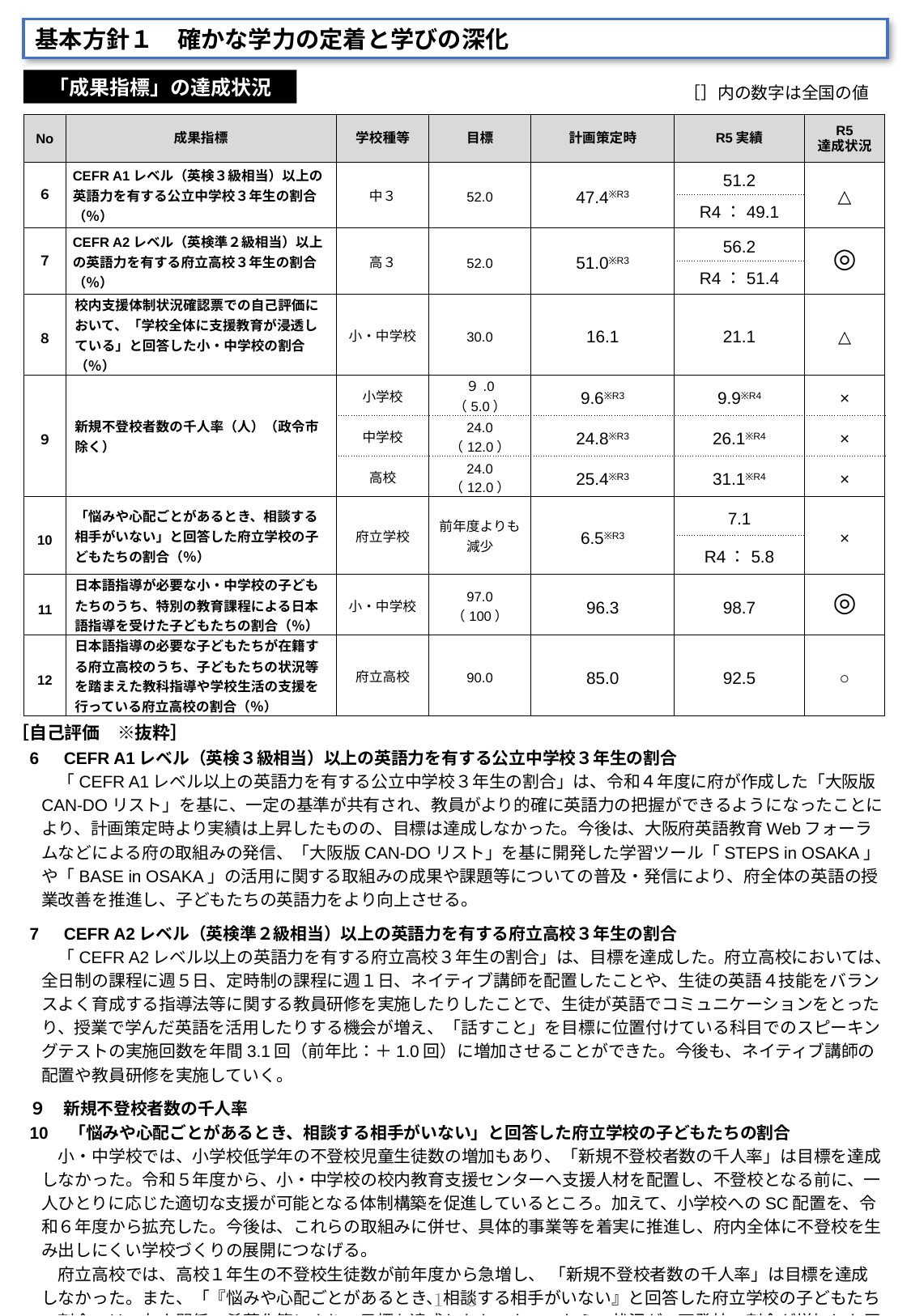

基本方針１　確かな学力の定着と学びの深化
「成果指標」の達成状況

［］内の数字は全国の値
| No | 成果指標 | 学校種等 | 目標 | 計画策定時 | R5実績 | R5 達成状況 |
| --- | --- | --- | --- | --- | --- | --- |
| ６ | CEFR A1レベル（英検３級相当）以上の英語力を有する公立中学校３年生の割合（％） | 中３ | 52.0 | 47.4※R3 | 51.2 | △ |
|  |  |  |  |  | R4：49.1 |  |
| ７ | CEFR A2レベル（英検準２級相当）以上の英語力を有する府立高校３年生の割合（％） | 高３ | 52.0 | 51.0※R3 | 56.2 | ◎ |
|  |  |  |  |  | R4：51.4 |  |
| ８ | 校内支援体制状況確認票での自己評価において、「学校全体に支援教育が浸透している」と回答した小・中学校の割合（％） | 小・中学校 | 30.0 | 16.1 | 21.1 | △ |
| ９ | 新規不登校者数の千人率（人）（政令市除く） | 小学校 | ９.0 （5.0） | 9.6※R3 | 9.9※R4 | × |
|  |  | 中学校 | 24.0 （12.0） | 24.8※R3 | 26.1※R4 | × |
|  |  | 高校 | 24.0 （12.0） | 25.4※R3 | 31.1※R4 | × |
| 10 | 「悩みや心配ごとがあるとき、相談する相手がいない」と回答した府立学校の子どもたちの割合（％） | 府立学校 | 前年度よりも 減少 | 6.5※R3 | 7.1 | × |
|  |  |  |  |  | R4：5.8 |  |
| 11 | 日本語指導が必要な小・中学校の子どもたちのうち、特別の教育課程による日本語指導を受けた子どもたちの割合（％） | 小・中学校 | 97.0 （100） | 96.3 | 98.7 | ◎ |
| 12 | 日本語指導の必要な子どもたちが在籍する府立高校のうち、子どもたちの状況等を踏まえた教科指導や学校生活の支援を行っている府立高校の割合（％） | 府立高校 | 90.0 | 85.0 | 92.5 | ○ |
［自己評価　※抜粋］
6　CEFR A1レベル（英検３級相当）以上の英語力を有する公立中学校３年生の割合
　「CEFR A1レベル以上の英語力を有する公立中学校３年生の割合」は、令和４年度に府が作成した「大阪版CAN-DOリスト」を基に、一定の基準が共有され、教員がより的確に英語力の把握ができるようになったことにより、計画策定時より実績は上昇したものの、目標は達成しなかった。今後は、大阪府英語教育Webフォーラムなどによる府の取組みの発信、「大阪版CAN-DOリスト」を基に開発した学習ツール「STEPS in OSAKA」や「BASE in OSAKA」の活用に関する取組みの成果や課題等についての普及・発信により、府全体の英語の授業改善を推進し、子どもたちの英語力をより向上させる。
7　CEFR A2レベル（英検準２級相当）以上の英語力を有する府立高校３年生の割合
　「CEFR A2レベル以上の英語力を有する府立高校３年生の割合」は、目標を達成した。府立高校においては、全日制の課程に週５日、定時制の課程に週１日、ネイティブ講師を配置したことや、生徒の英語４技能をバランスよく育成する指導法等に関する教員研修を実施したりしたことで、生徒が英語でコミュニケーションをとったり、授業で学んだ英語を活用したりする機会が増え、「話すこと」を目標に位置付けている科目でのスピーキングテストの実施回数を年間3.1回（前年比：＋1.0回）に増加させることができた。今後も、ネイティブ講師の配置や教員研修を実施していく。
９　新規不登校者数の千人率
10　「悩みや心配ごとがあるとき、相談する相手がいない」と回答した府立学校の子どもたちの割合
　小・中学校では、小学校低学年の不登校児童生徒数の増加もあり、「新規不登校者数の千人率」は目標を達成しなかった。令和５年度から、小・中学校の校内教育支援センターへ支援人材を配置し、不登校となる前に、一人ひとりに応じた適切な支援が可能となる体制構築を促進しているところ。加えて、小学校へのSC配置を、令和６年度から拡充した。今後は、これらの取組みに併せ、具体的事業等を着実に推進し、府内全体に不登校を生み出しにくい学校づくりの展開につなげる。
　府立高校では、高校１年生の不登校生徒数が前年度から急増し、 「新規不登校者数の千人率」は目標を達成しなかった。また、「『悩みや心配ごとがあるとき、相談する相手がいない』と回答した府立学校の子どもたちの割合」は、友人関係の希薄化等により、目標を達成しなかった。これらの状況が、不登校の割合が増加した原因の一つと考えられる。今後は、令和５年度にとりまとめた大阪府不登校支援パッケージにより、不登校生徒が多数在籍する府立高校に週１回程度SCを配置するなど、支援体制を充実させる。
１－６